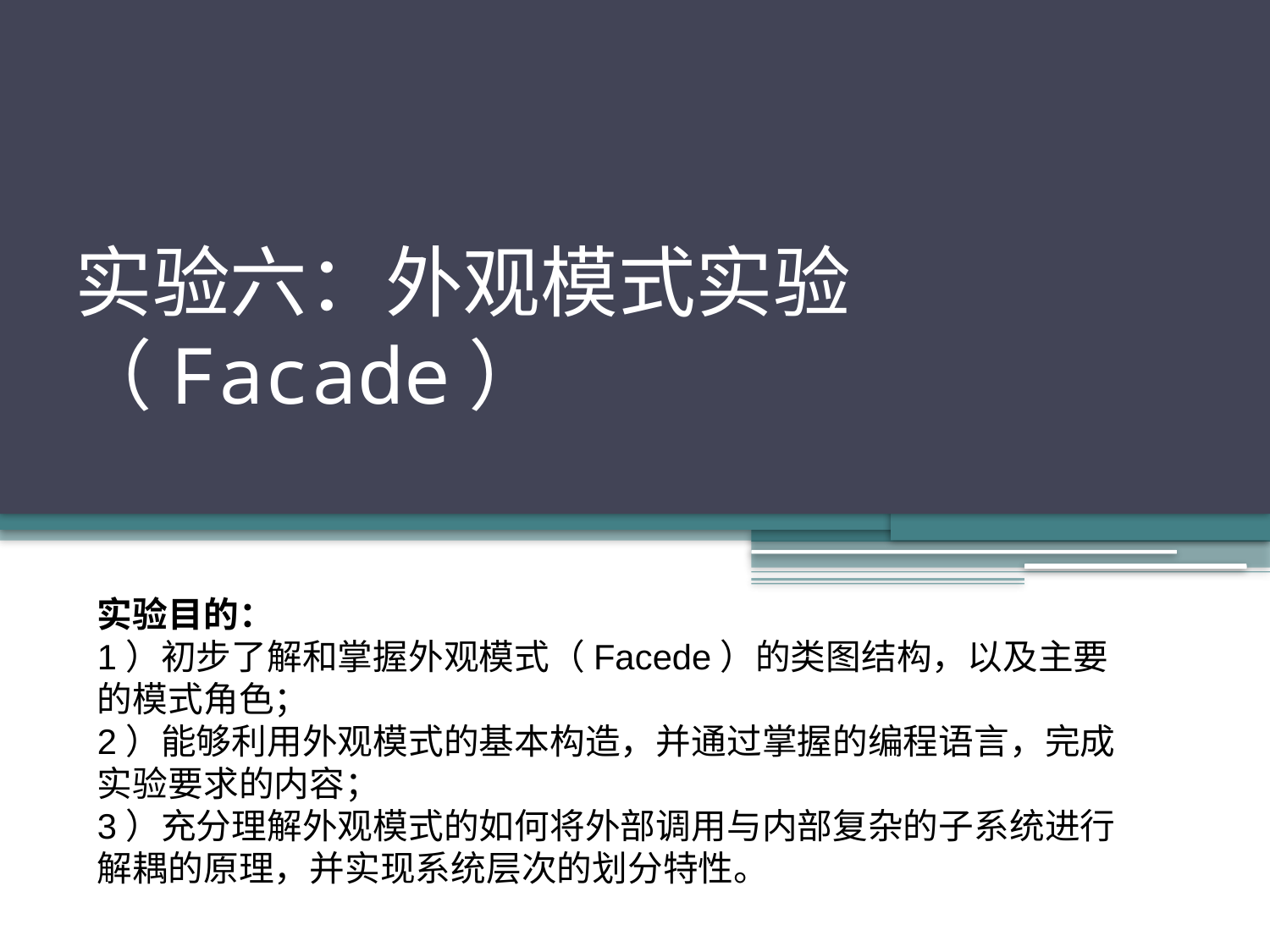

# 实验六：外观模式实验（Facade）

实验目的：
1）初步了解和掌握外观模式（Facede）的类图结构，以及主要的模式角色；
2）能够利用外观模式的基本构造，并通过掌握的编程语言，完成实验要求的内容；
3）充分理解外观模式的如何将外部调用与内部复杂的子系统进行解耦的原理，并实现系统层次的划分特性。